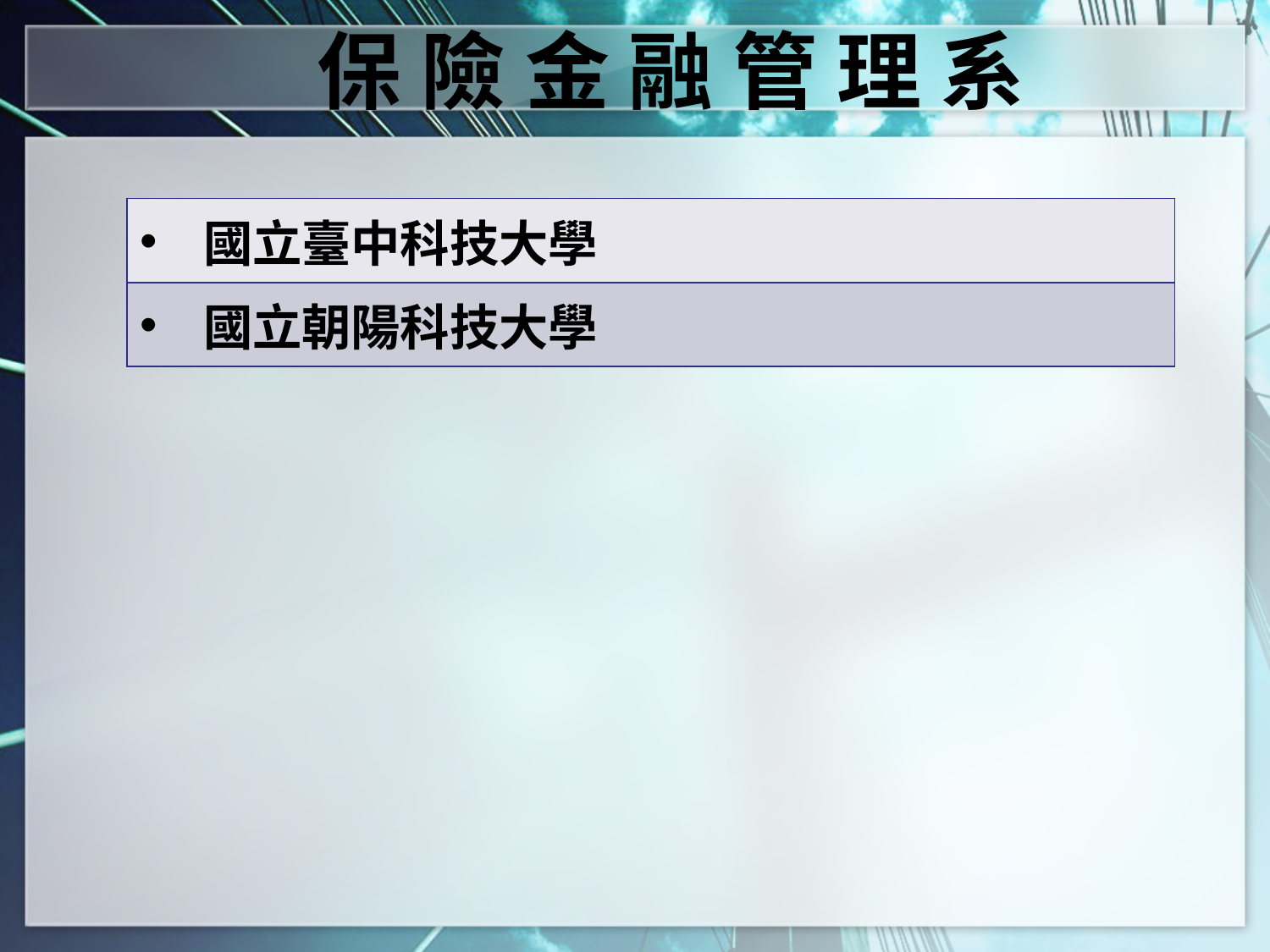

保 險 金 融 管 理 系
| 國立臺中科技大學 |
| --- |
| 國立朝陽科技大學 |